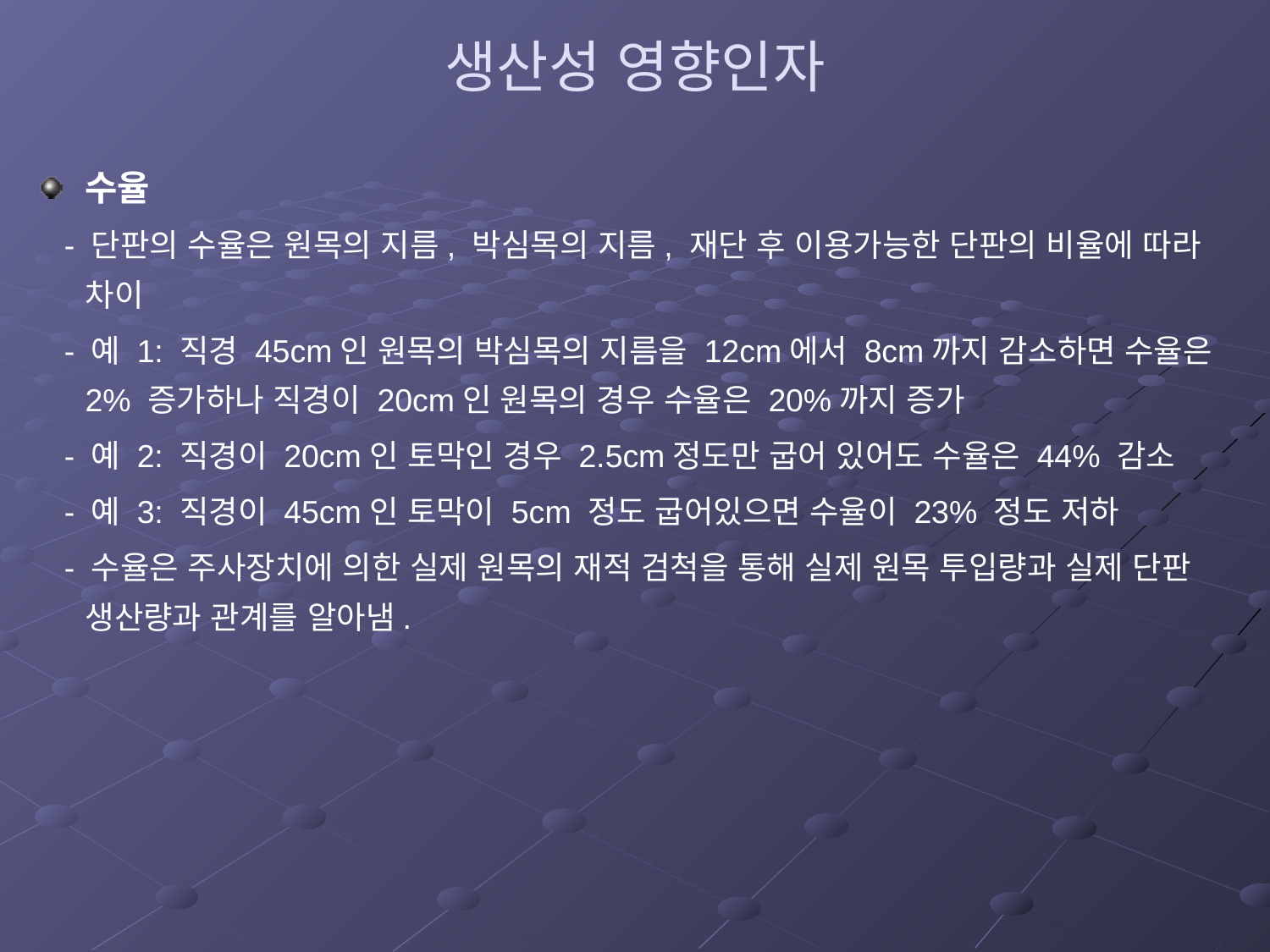

# 생산성 영향인자
수율
   - 단판의 수율은 원목의 지름, 박심목의 지름, 재단 후 이용가능한 단판의 비율에 따라 차이
   - 예 1: 직경 45cm인 원목의 박심목의 지름을 12cm에서 8cm까지 감소하면 수율은 2% 증가하나 직경이 20cm인 원목의 경우 수율은 20%까지 증가
   - 예 2: 직경이 20cm인 토막인 경우 2.5cm정도만 굽어 있어도 수율은 44% 감소
   - 예 3: 직경이 45cm인 토막이 5cm 정도 굽어있으면 수율이 23% 정도 저하
   - 수율은 주사장치에 의한 실제 원목의 재적 검척을 통해 실제 원목 투입량과 실제 단판 생산량과 관계를 알아냄.